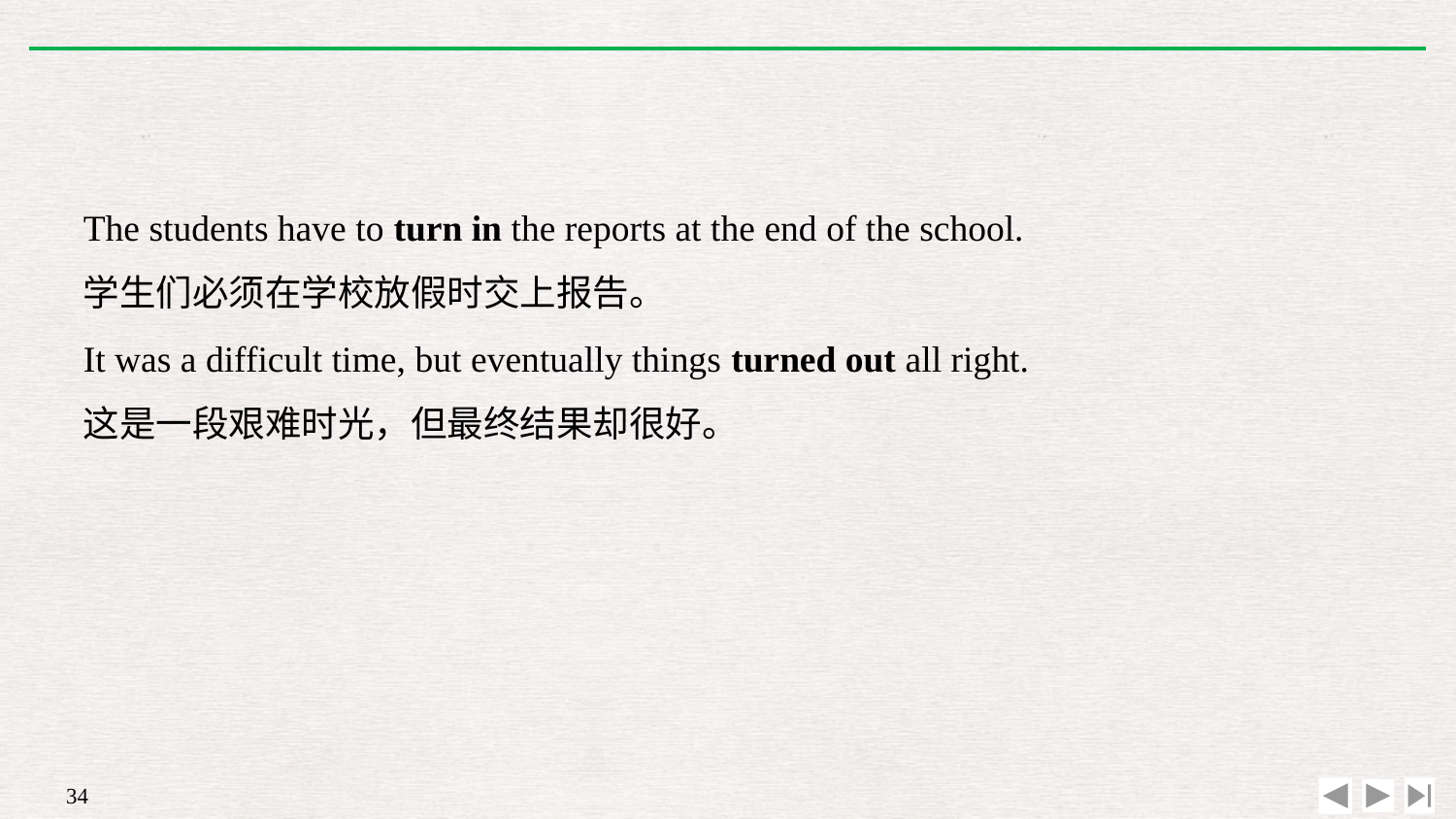

The students have to turn in the reports at the end of the school.
学生们必须在学校放假时交上报告。
It was a difficult time, but eventually things turned out all right.
这是一段艰难时光，但最终结果却很好。